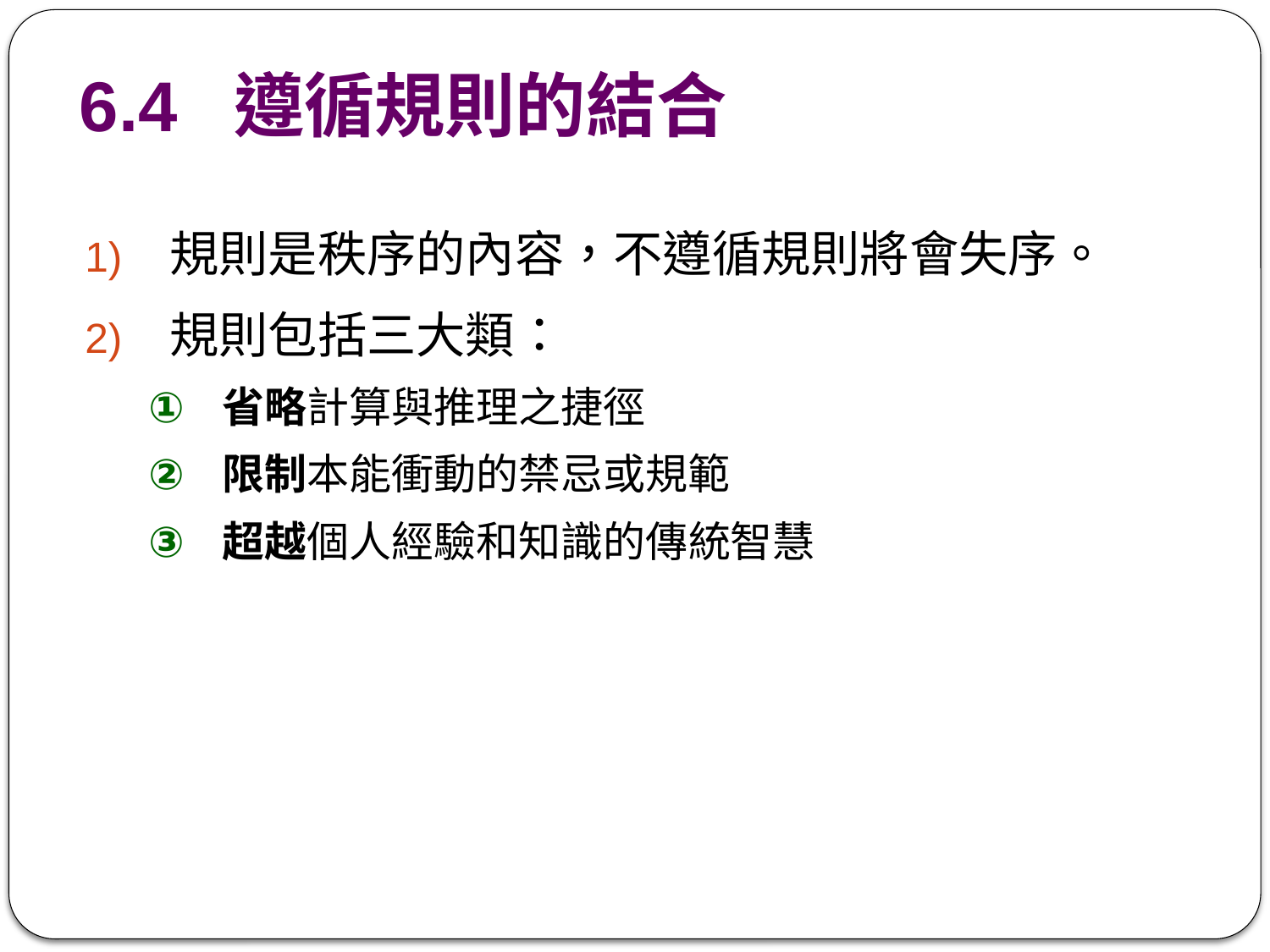

# 6.4  遵循規則的結合
規則是秩序的內容，不遵循規則將會失序。
規則包括三大類：
省略計算與推理之捷徑
限制本能衝動的禁忌或規範
超越個人經驗和知識的傳統智慧

62